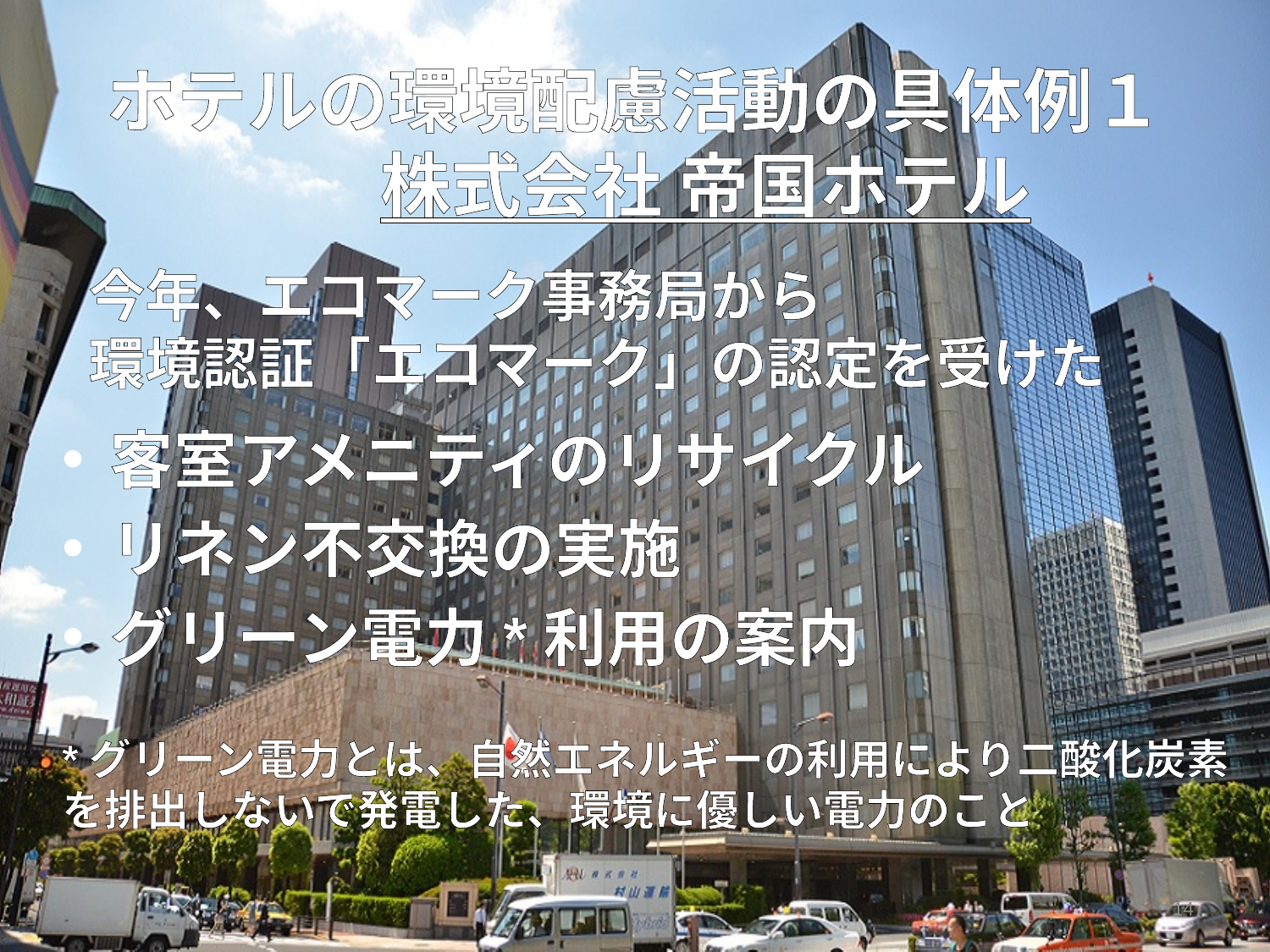

# ホテルの環境配慮活動の具体例１ 　　株式会社 帝国ホテル
今年、エコマーク事務局から
環境認証「エコマーク」の認定を受けた
客室アメニティのリサイクル
リネン不交換の実施
グリーン電力*利用の案内

*グリーン電力とは、自然エネルギーの利用により二酸化炭素を排出しないで発電した、環境に優しい電力のこと
14